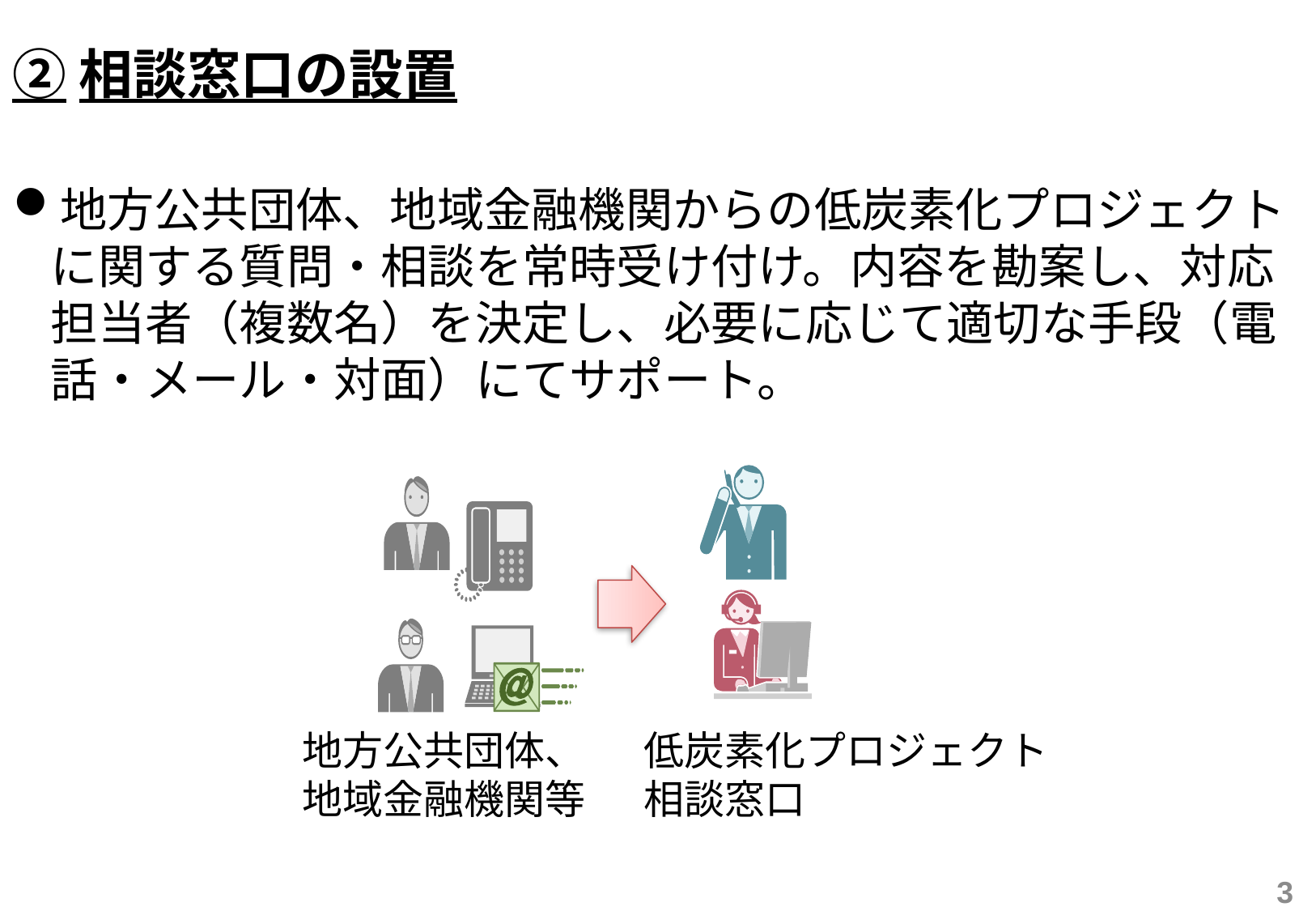

②相談窓口の設置
地方公共団体、地域金融機関からの低炭素化プロジェクトに関する質問・相談を常時受け付け。内容を勘案し、対応担当者（複数名）を決定し、必要に応じて適切な手段（電話・メール・対面）にてサポート。

地方公共団体、
地域金融機関等
低炭素化プロジェクト
相談窓口
3